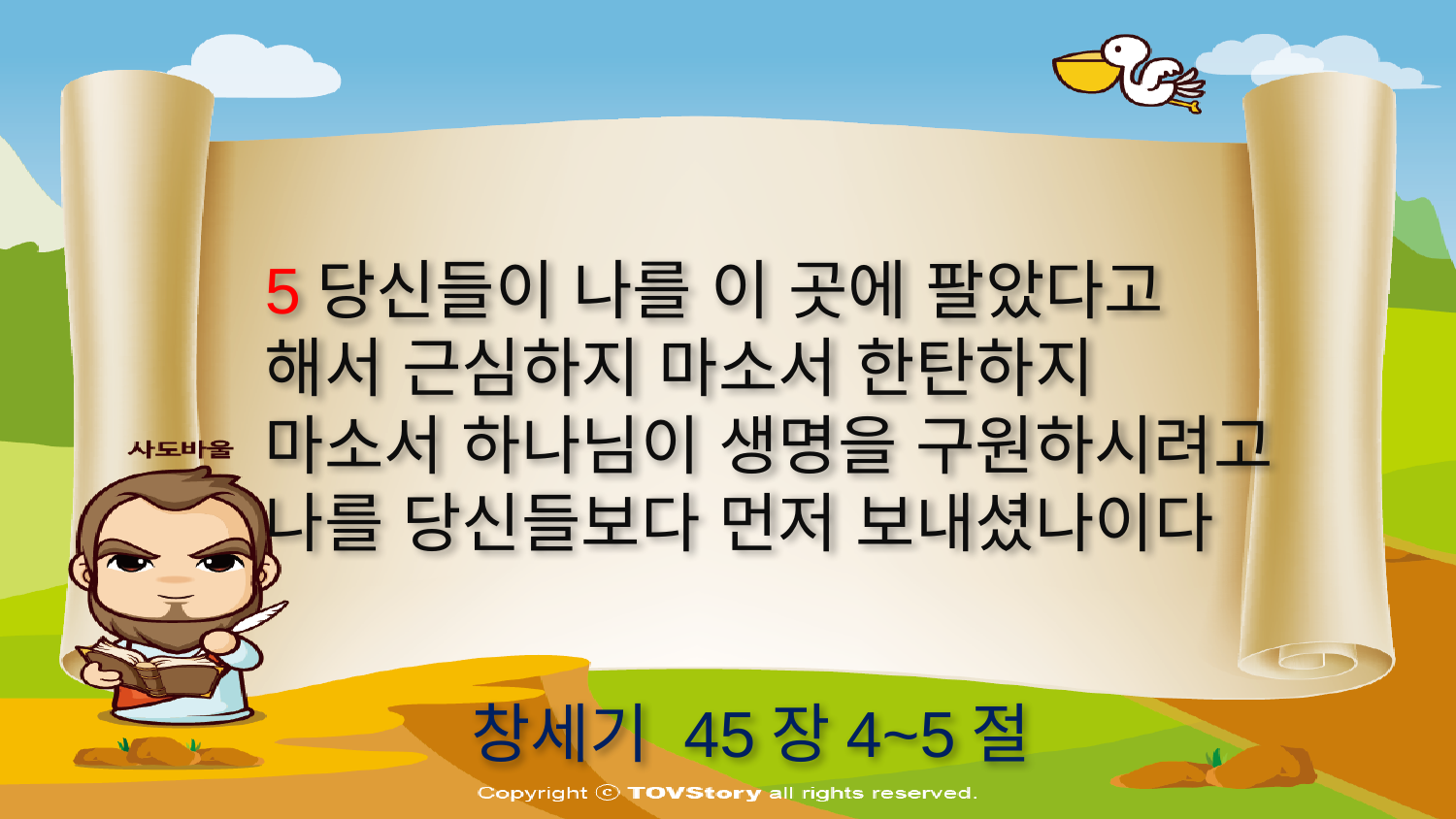

5당신들이 나를 이 곳에 팔았다고 해서 근심하지 마소서 한탄하지 마소서 하나님이 생명을 구원하시려고 나를 당신들보다 먼저 보내셨나이다
창세기 45장4~5절